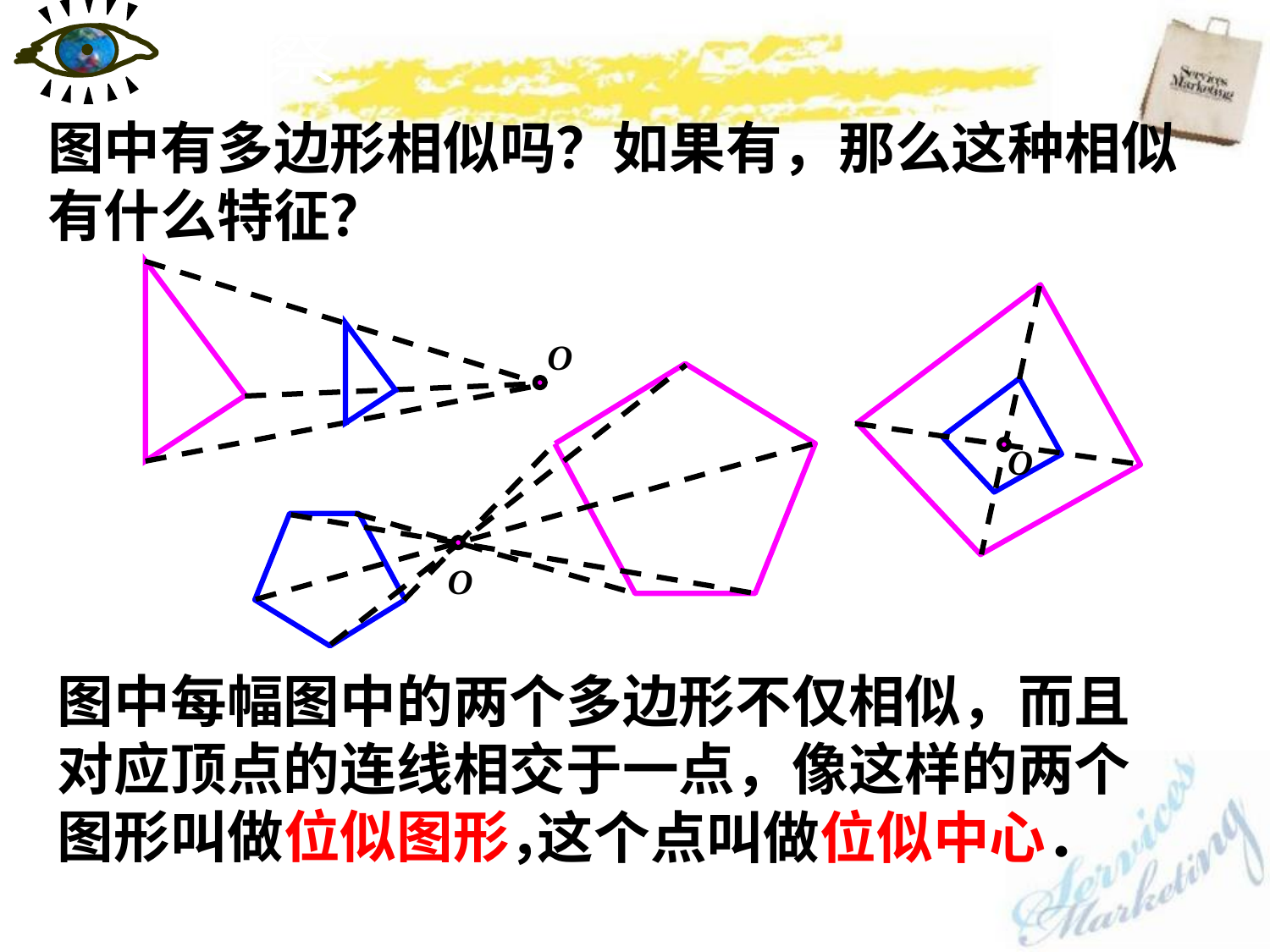

观 察
图中有多边形相似吗？如果有，那么这种相似有什么特征？

O

O

O
图中每幅图中的两个多边形不仅相似，而且对应顶点的连线相交于一点，像这样的两个图形叫做位似图形，
这个点叫做位似中心．